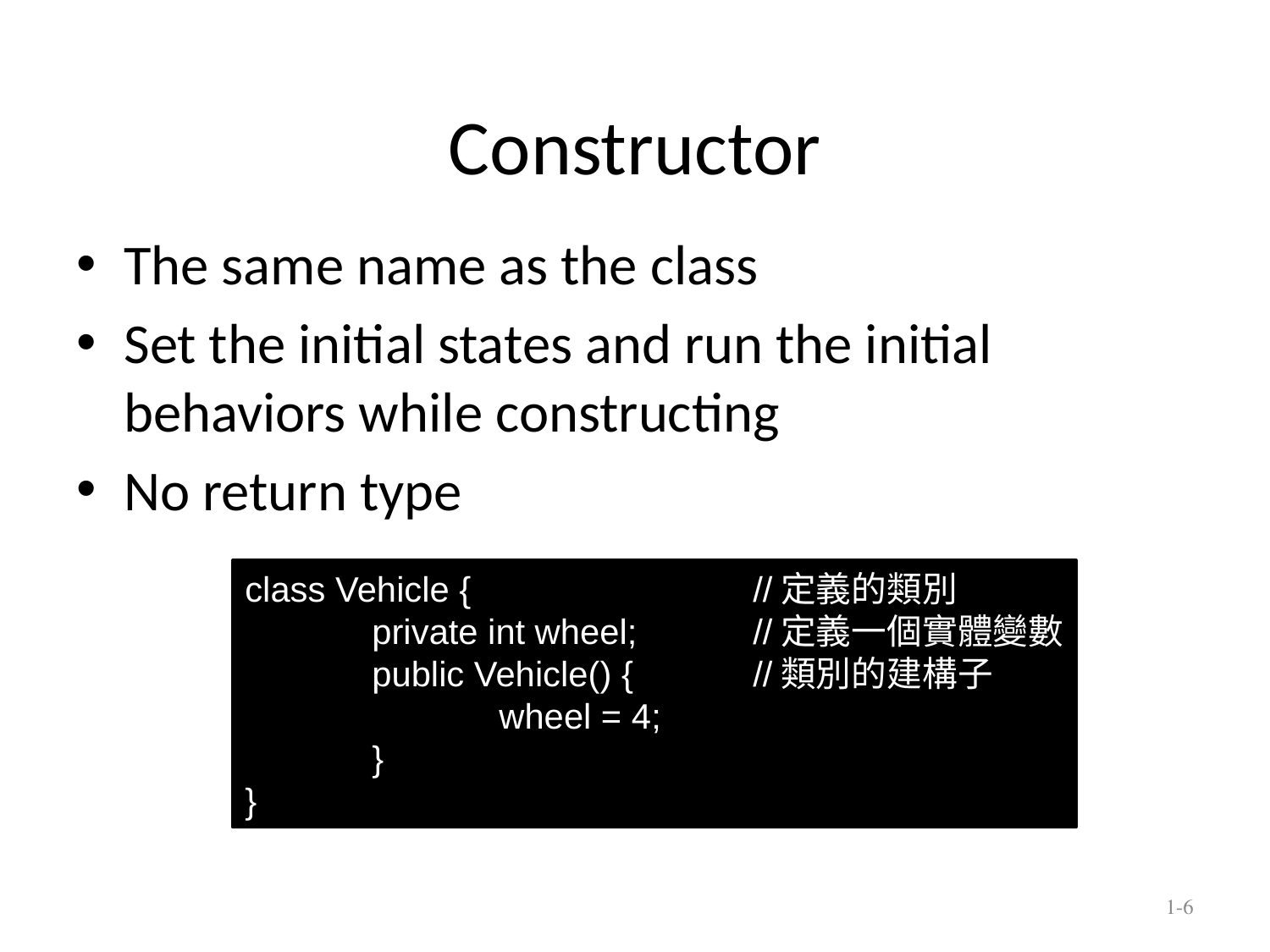

# Constructor
The same name as the class
Set the initial states and run the initial behaviors while constructing
No return type
class Vehicle {			//定義的類別
	private int wheel;	//定義一個實體變數
	public Vehicle() {	//類別的建構子
		wheel = 4;
	}
}
1-6